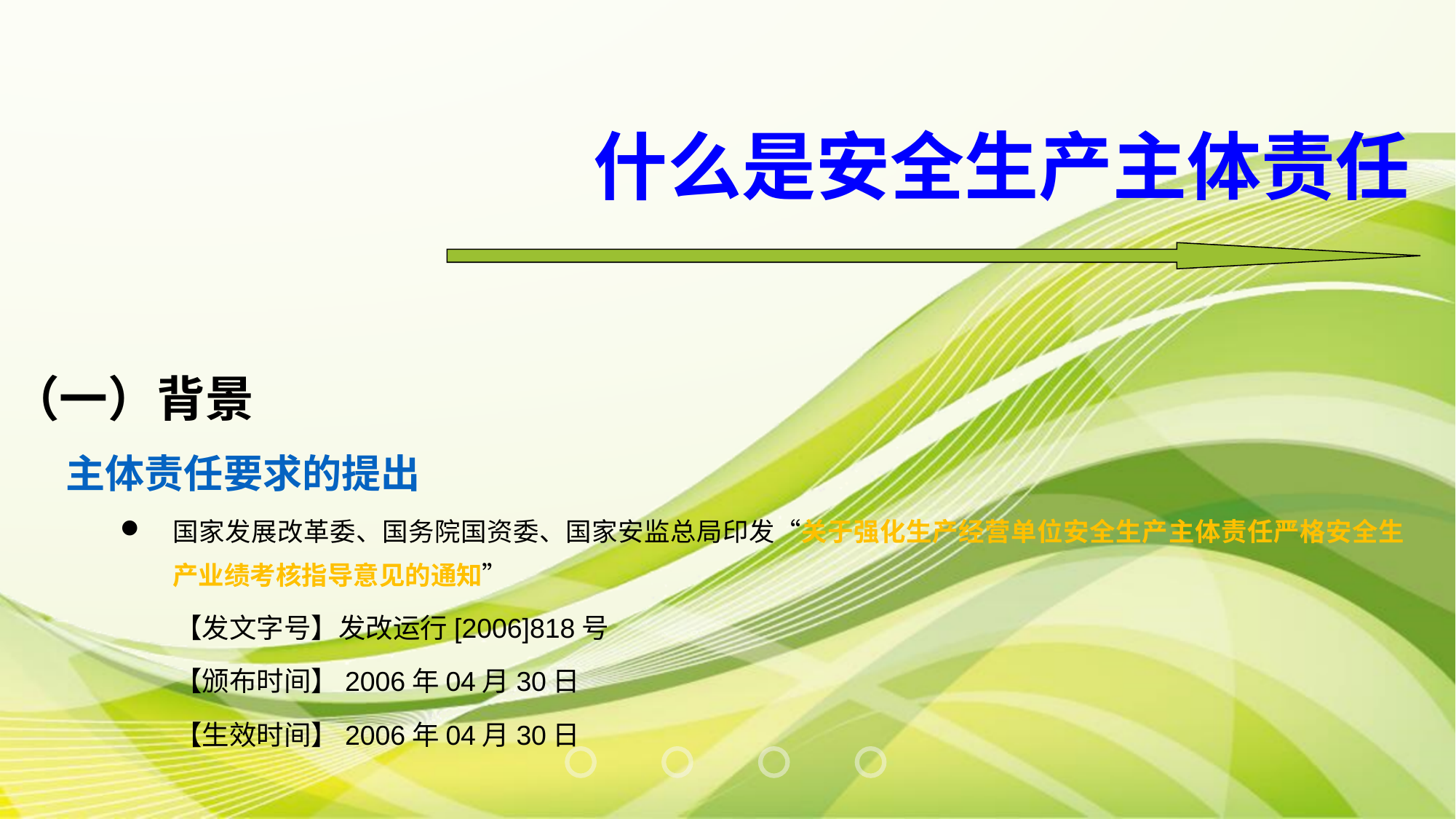

什么是安全生产主体责任

（一）背景
主体责任要求的提出
国家发展改革委、国务院国资委、国家安监总局印发“关于强化生产经营单位安全生产主体责任严格安全生产业绩考核指导意见的通知”
【发文字号】发改运行[2006]818号
【颁布时间】2006年04月30日
【生效时间】2006年04月30日